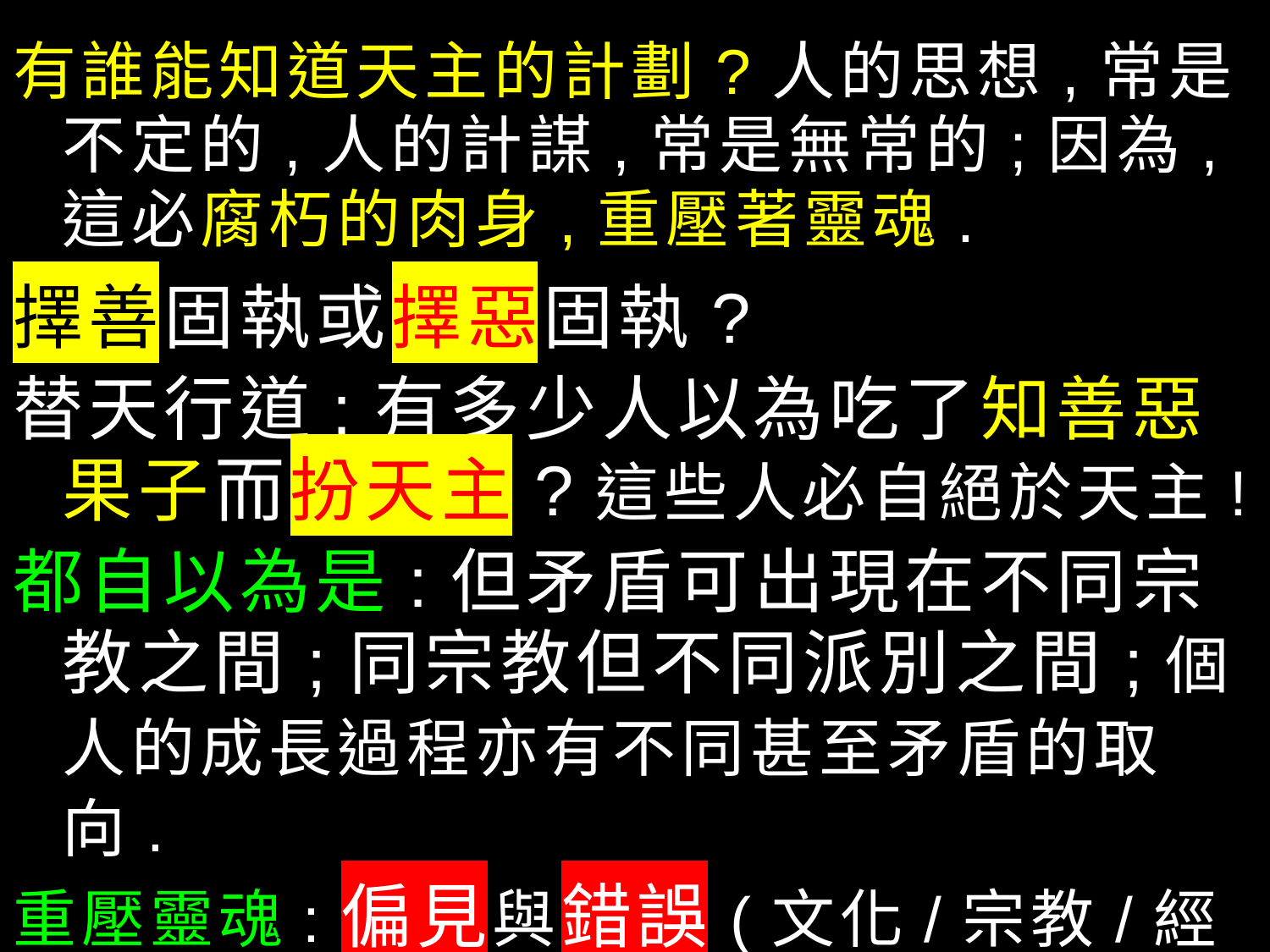

有誰能知道天主的計劃?人的思想,常是不定的,人的計謀,常是無常的;因為,這必腐朽的肉身,重壓著靈魂.
擇善固執或擇惡固執?
替天行道:有多少人以為吃了知善惡果子而扮天主?這些人必自絕於天主!
都自以為是:但矛盾可出現在不同宗教之間;同宗教但不同派別之間;個人的成長過程亦有不同甚至矛盾的取向.
重壓靈魂:偏見與錯誤(文化/宗教/經驗)